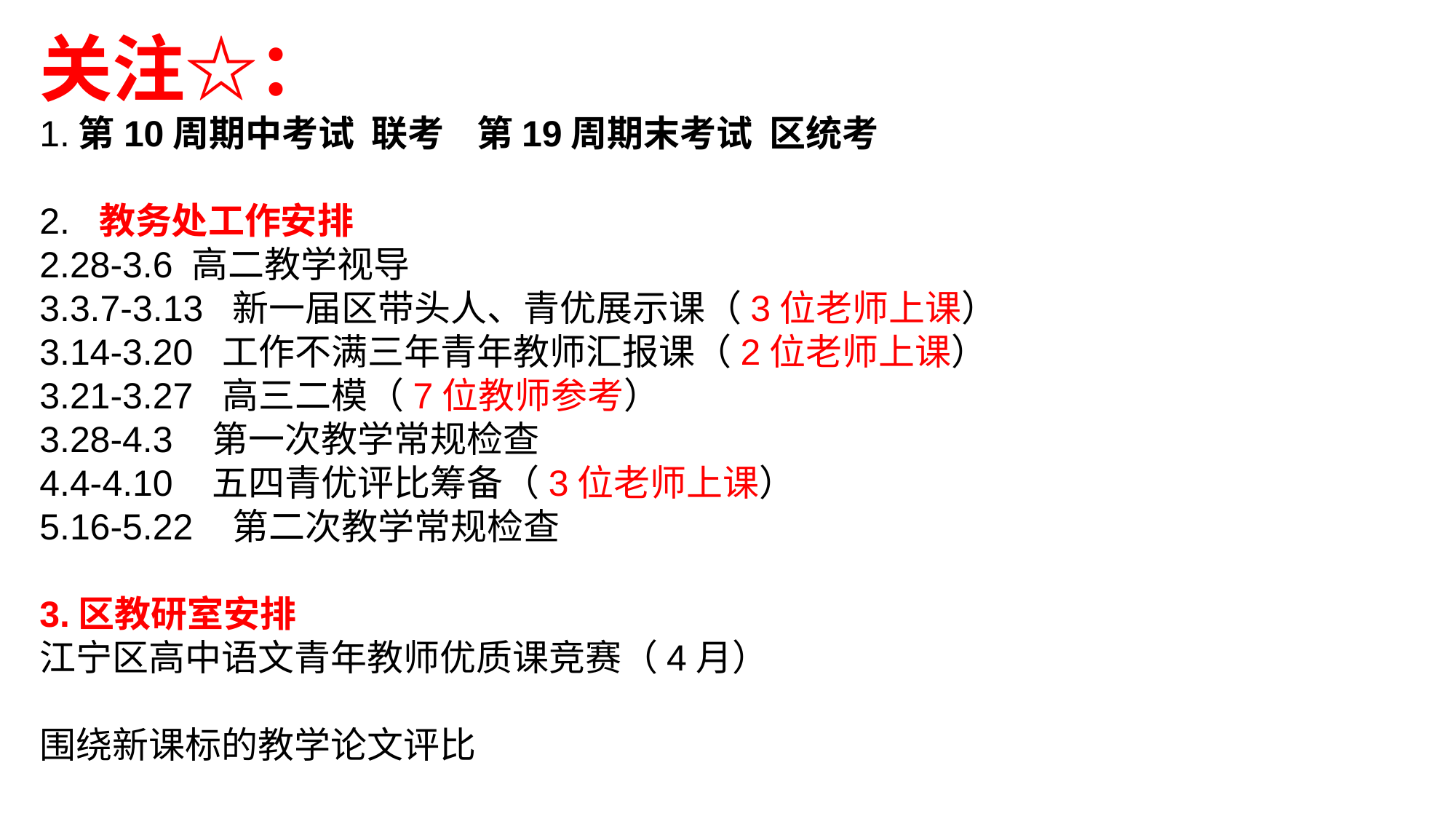

关注☆：
1.第10周期中考试  联考    第19周期末考试  区统考

2.  教务处工作安排
2.28-3.6 高二教学视导
3.3.7-3.13  新一届区带头人、青优展示课（3位老师上课）
3.14-3.20  工作不满三年青年教师汇报课（2位老师上课）
3.21-3.27  高三二模（7位教师参考）
3.28-4.3   第一次教学常规检查
4.4-4.10   五四青优评比筹备（3位老师上课）
5.16-5.22   第二次教学常规检查

3.区教研室安排
江宁区高中语文青年教师优质课竞赛（4月）

围绕新课标的教学论文评比